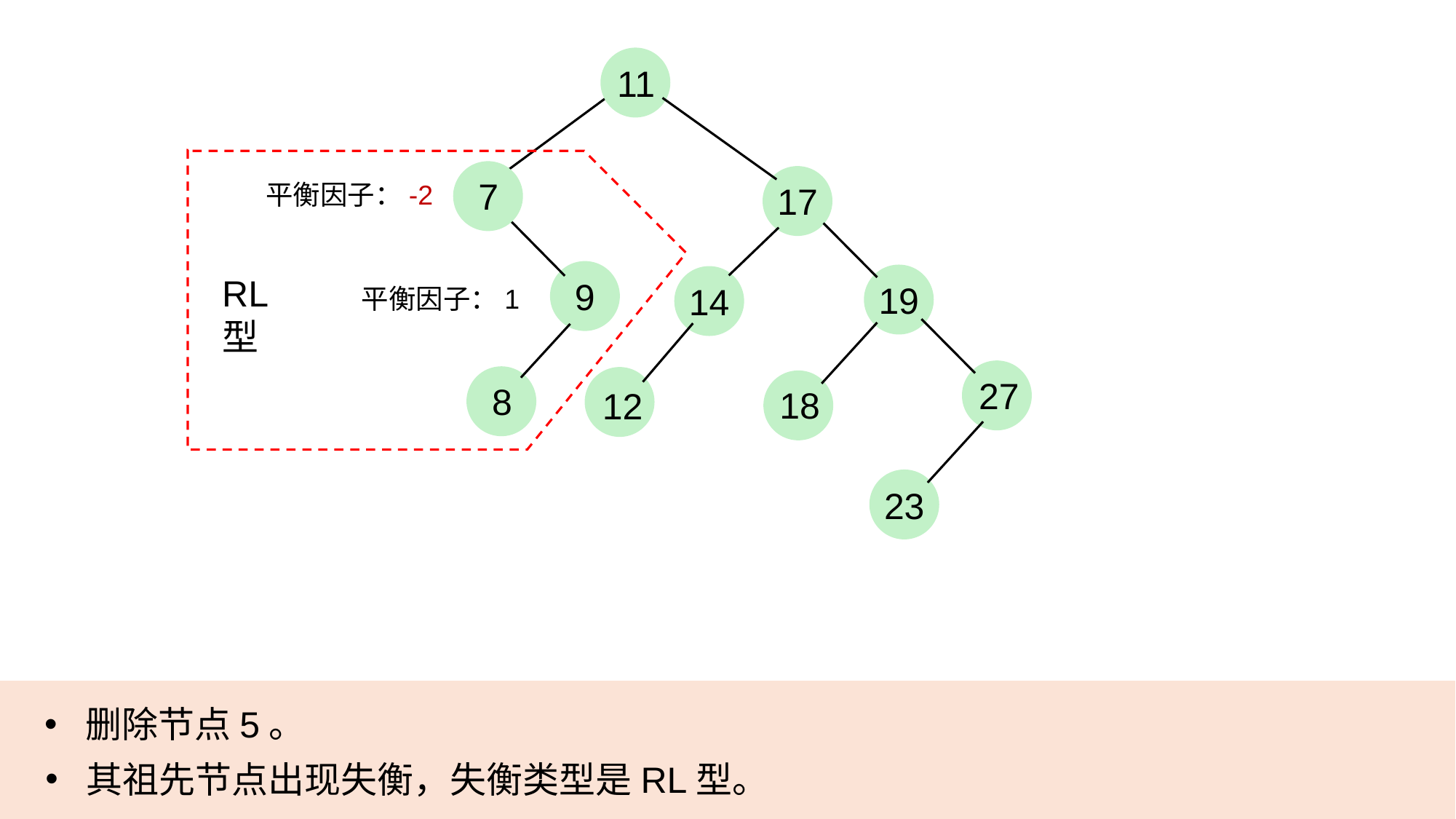

11

7
平衡因子：-2
17

RL型

9
19
14
平衡因子：1

27

8
18
12

23

删除节点5。
其祖先节点出现失衡，失衡类型是RL型。